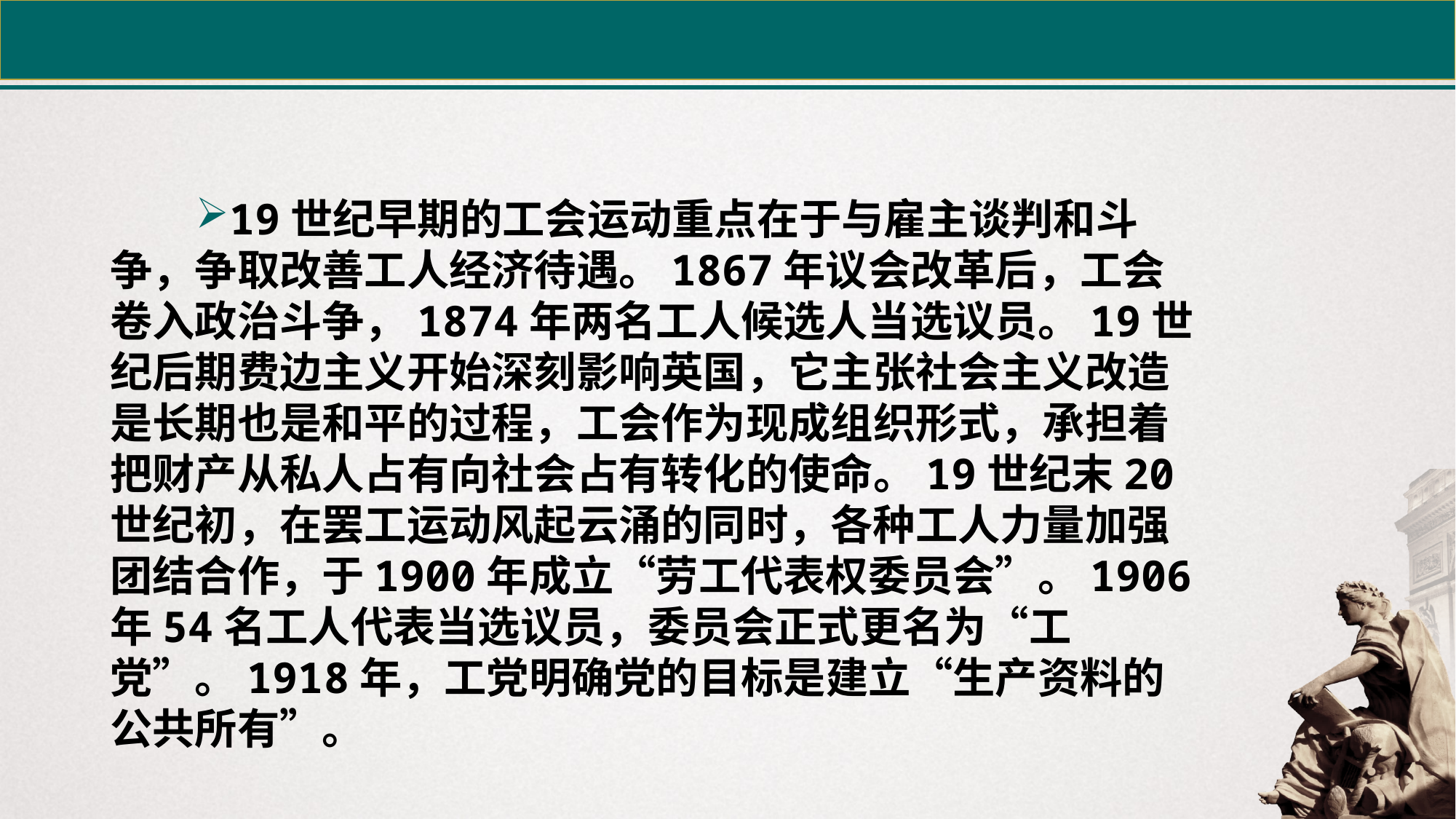

19世纪早期的工会运动重点在于与雇主谈判和斗争，争取改善工人经济待遇。1867年议会改革后，工会卷入政治斗争，1874年两名工人候选人当选议员。19世纪后期费边主义开始深刻影响英国，它主张社会主义改造是长期也是和平的过程，工会作为现成组织形式，承担着把财产从私人占有向社会占有转化的使命。19世纪末20世纪初，在罢工运动风起云涌的同时，各种工人力量加强团结合作，于1900年成立“劳工代表权委员会”。1906年54名工人代表当选议员，委员会正式更名为“工党”。1918年，工党明确党的目标是建立“生产资料的公共所有”。